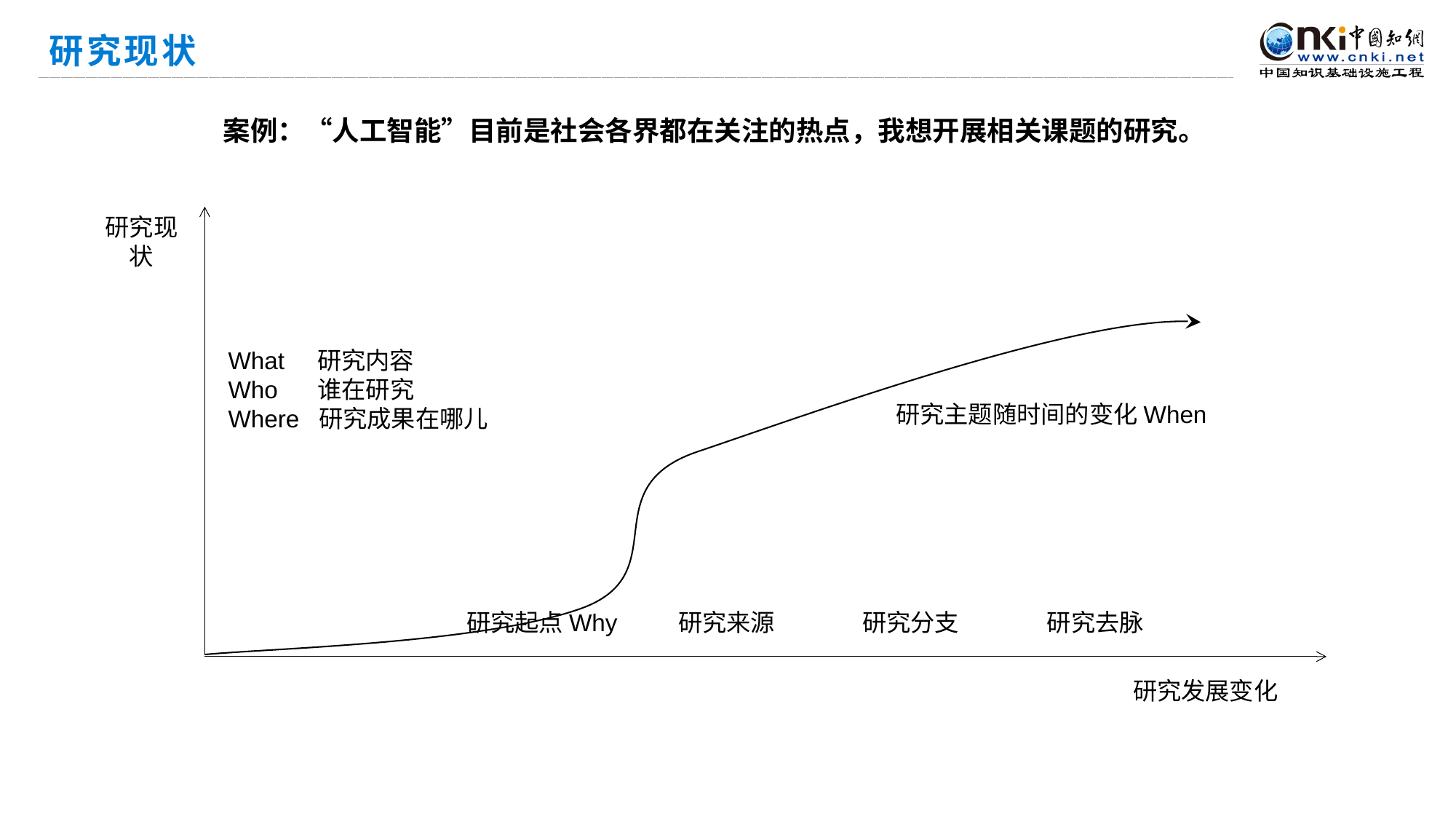

# 研究现状
案例：“人工智能”目前是社会各界都在关注的热点，我想开展相关课题的研究。
研究现状

What    研究内容
Who     谁在研究
Where  研究成果在哪儿
研究主题随时间的变化When
研究起点Why
研究来源
研究分支
研究去脉
研究发展变化